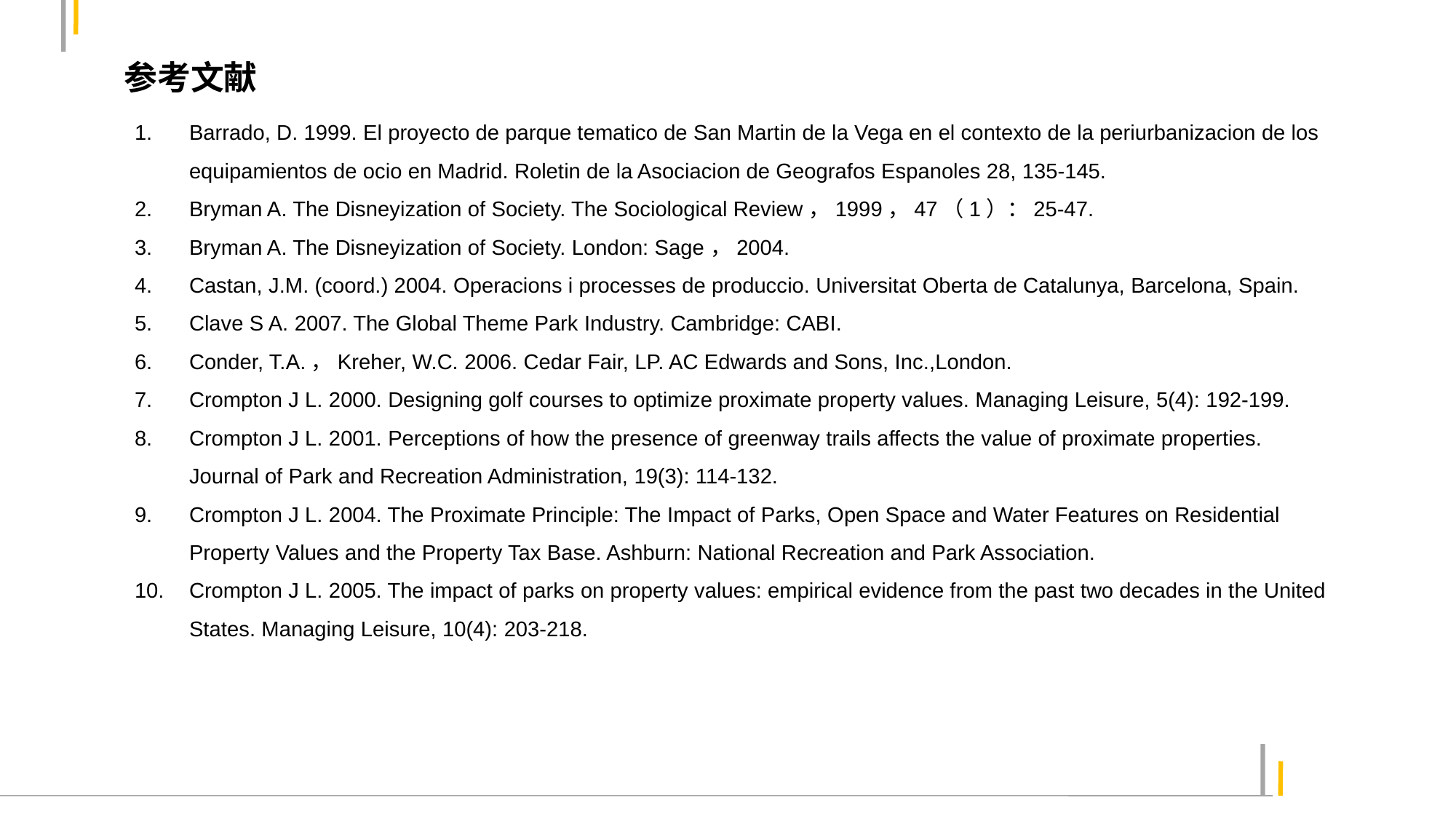

参考文献
Barrado, D. 1999. El proyecto de parque tematico de San Martin de la Vega en el contexto de la periurbanizacion de los equipamientos de ocio en Madrid. Roletin de la Asociacion de Geografos Espanoles 28, 135-145.
Bryman A. The Disneyization of Society. The Sociological Review，1999，47（1）：25-47.
Bryman A. The Disneyization of Society. London: Sage，2004.
Castan, J.M. (coord.) 2004. Operacions i processes de produccio. Universitat Oberta de Catalunya, Barcelona, Spain.
Clave S A. 2007. The Global Theme Park Industry. Cambridge: CABI.
Conder, T.A.，Kreher, W.C. 2006. Cedar Fair, LP. AC Edwards and Sons, Inc.,London.
Crompton J L. 2000. Designing golf courses to optimize proximate property values. Managing Leisure, 5(4): 192-199.
Crompton J L. 2001. Perceptions of how the presence of greenway trails affects the value of proximate properties. Journal of Park and Recreation Administration, 19(3): 114-132.
Crompton J L. 2004. The Proximate Principle: The Impact of Parks, Open Space and Water Features on Residential Property Values and the Property Tax Base. Ashburn: National Recreation and Park Association.
Crompton J L. 2005. The impact of parks on property values: empirical evidence from the past two decades in the United States. Managing Leisure, 10(4): 203-218.